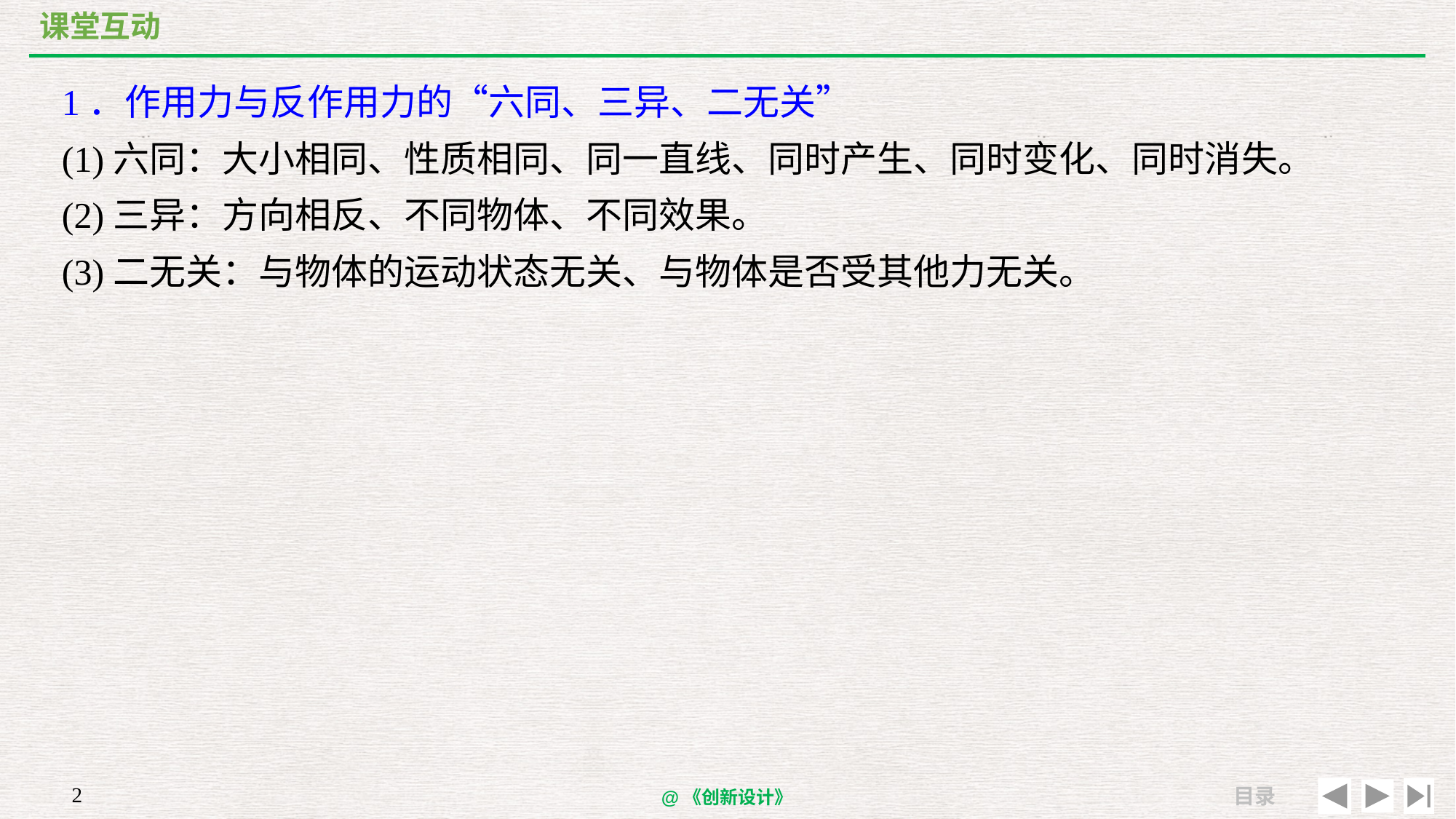

# 课堂互动
1．作用力与反作用力的“六同、三异、二无关”
(1)六同：大小相同、性质相同、同一直线、同时产生、同时变化、同时消失。
(2)三异：方向相反、不同物体、不同效果。
(3)二无关：与物体的运动状态无关、与物体是否受其他力无关。